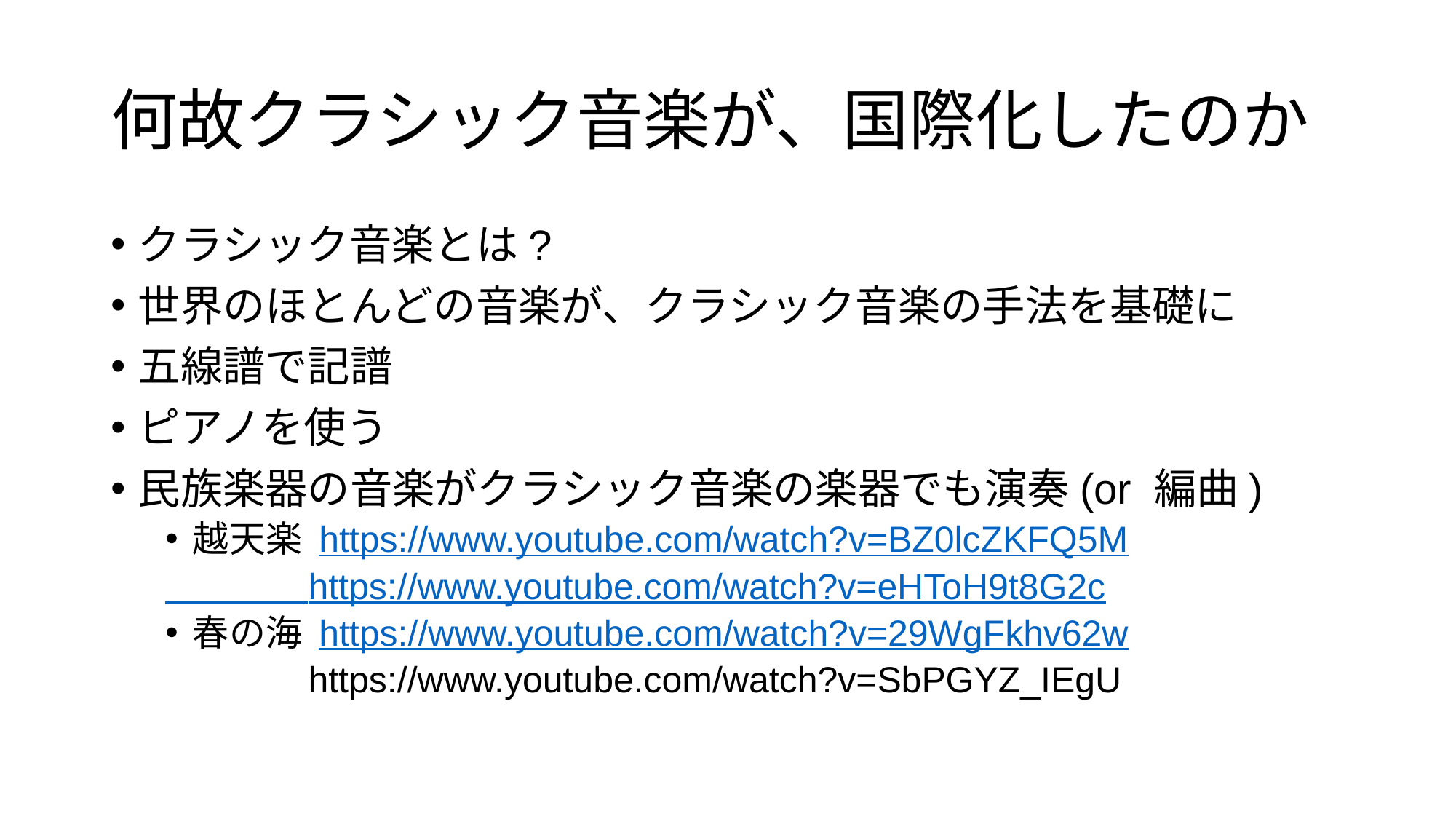

# 何故クラシック音楽が、国際化したのか
クラシック音楽とは?
世界のほとんどの音楽が、クラシック音楽の手法を基礎に
五線譜で記譜
ピアノを使う
民族楽器の音楽がクラシック音楽の楽器でも演奏(or 編曲)
越天楽 https://www.youtube.com/watch?v=BZ0lcZKFQ5M
              https://www.youtube.com/watch?v=eHToH9t8G2c
春の海 https://www.youtube.com/watch?v=29WgFkhv62w
              https://www.youtube.com/watch?v=SbPGYZ_IEgU